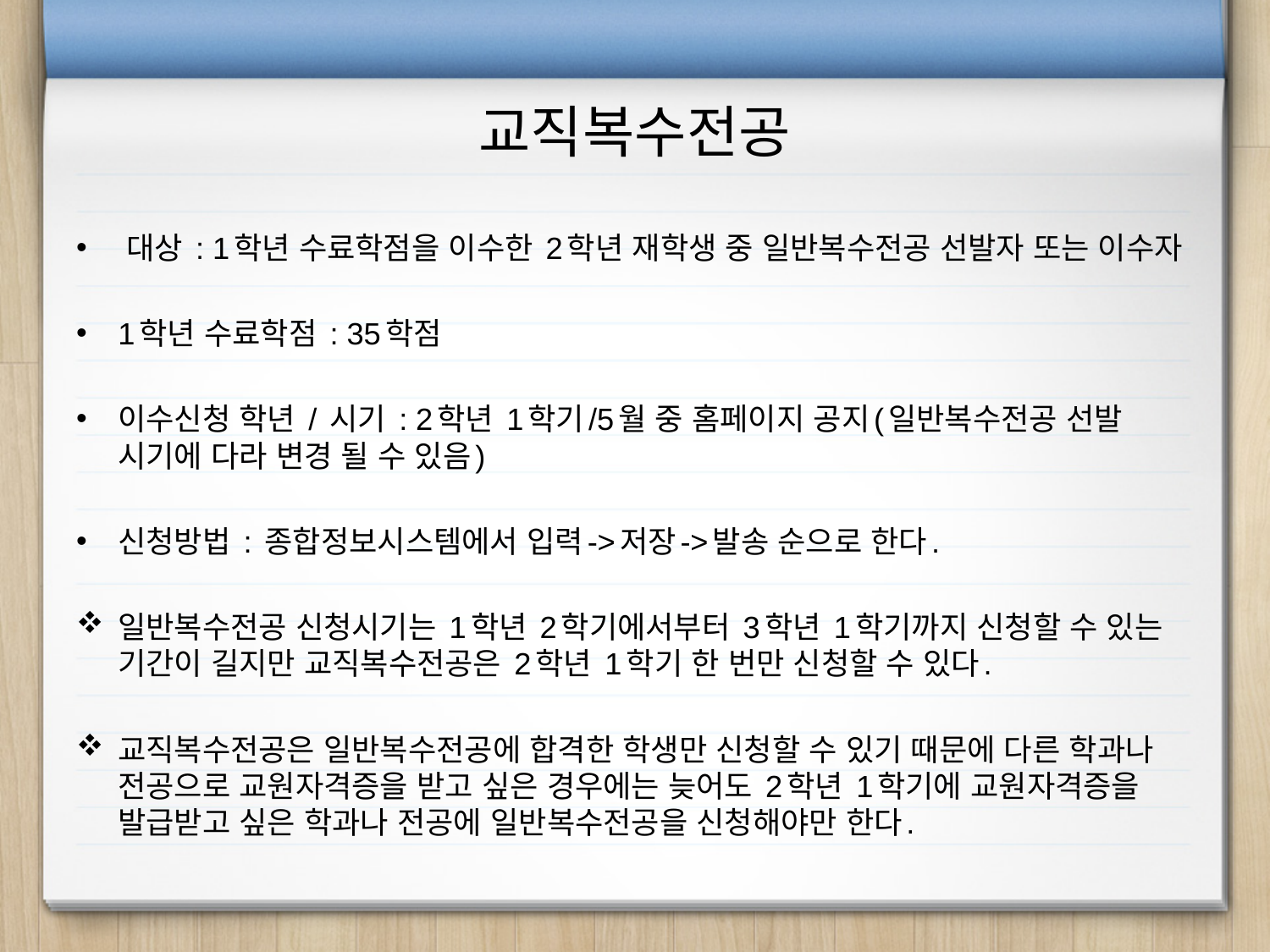

# 교직복수전공
대상 : 1학년 수료학점을 이수한 2학년 재학생 중 일반복수전공 선발자 또는 이수자

1학년 수료학점 : 35학점

이수신청 학년 / 시기 : 2학년 1학기/5월 중 홈페이지 공지(일반복수전공 선발 시기에 다라 변경 될 수 있음)

신청방법 : 종합정보시스템에서 입력->저장->발송 순으로 한다.

일반복수전공 신청시기는 1학년 2학기에서부터 3학년 1학기까지 신청할 수 있는 기간이 길지만 교직복수전공은 2학년 1학기 한 번만 신청할 수 있다.

교직복수전공은 일반복수전공에 합격한 학생만 신청할 수 있기 때문에 다른 학과나 전공으로 교원자격증을 받고 싶은 경우에는 늦어도 2학년 1학기에 교원자격증을 발급받고 싶은 학과나 전공에 일반복수전공을 신청해야만 한다.